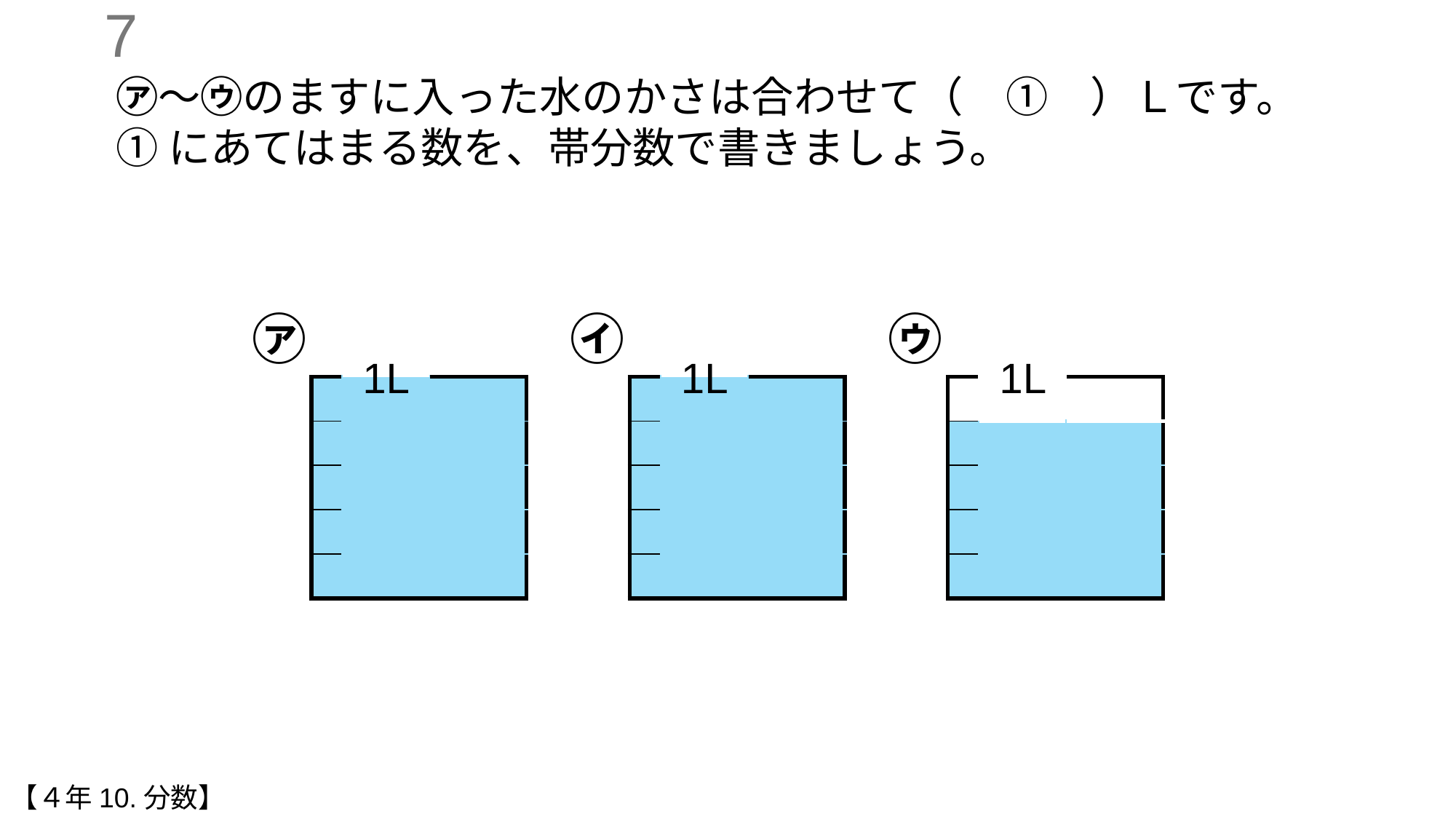

7
㋐～㋒のますに入った水のかさは合わせて（　①　）Ｌです。
①にあてはまる数を、帯分数で書きましょう。
㋒
㋑
㋐
1L
1L
1L
|  |  |  |
| --- | --- | --- |
|  |  |  |
|  |  |  |
|  |  |  |
|  |  |  |
|  |  |  |
| --- | --- | --- |
|  |  |  |
|  |  |  |
|  |  |  |
|  |  |  |
|  |  |  |
| --- | --- | --- |
|  |  |  |
|  |  |  |
|  |  |  |
|  |  |  |
【４年10.分数】